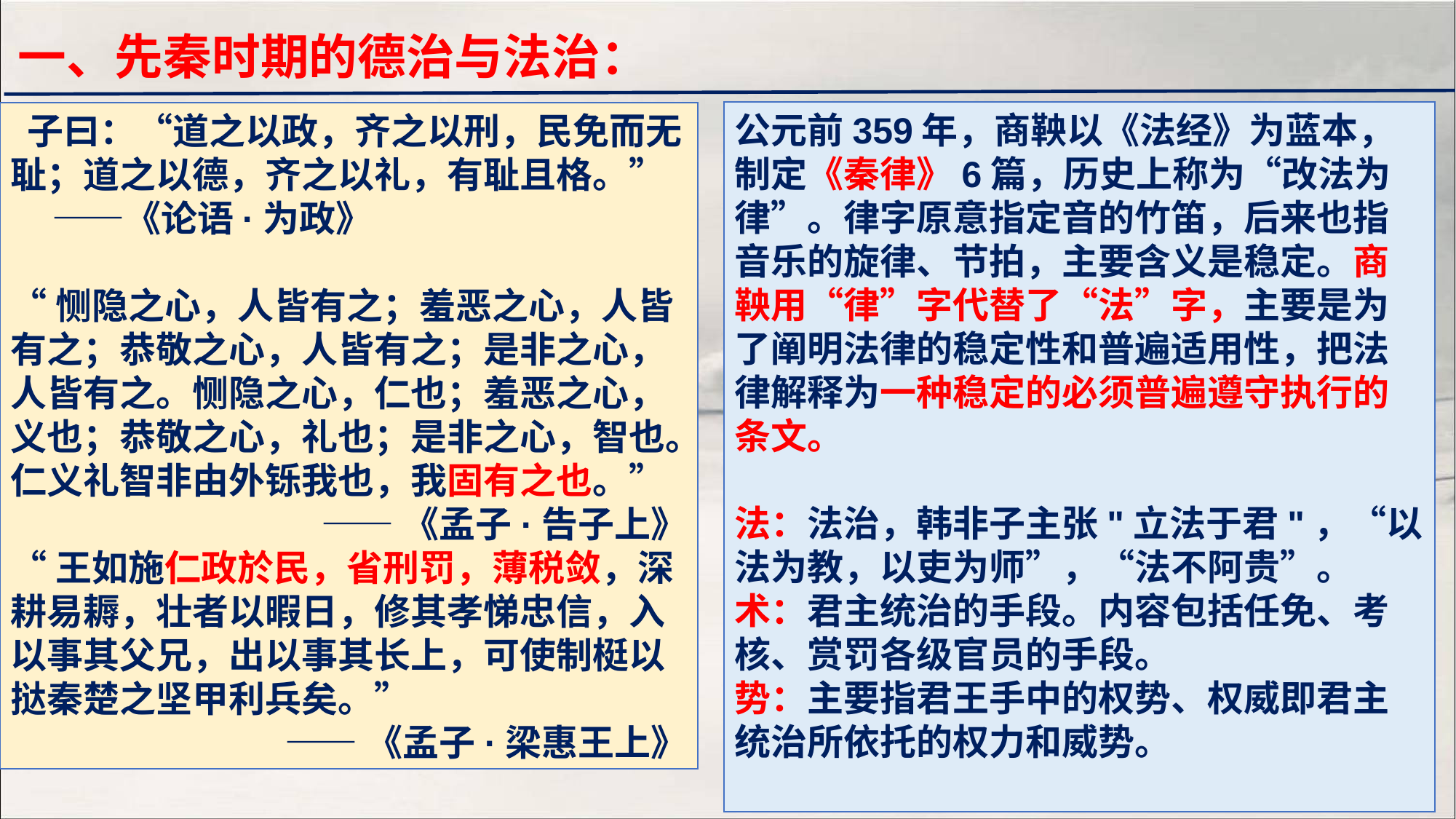

一、先秦时期的德治与法治：
公元前359年，商鞅以《法经》为蓝本，制定《秦律》6篇，历史上称为“改法为律”。律字原意指定音的竹笛，后来也指音乐的旋律、节拍，主要含义是稳定。商鞅用“律”字代替了“法”字，主要是为了阐明法律的稳定性和普遍适用性，把法律解释为一种稳定的必须普遍遵守执行的条文。

法：法治，韩非子主张"立法于君"，“以法为教，以吏为师”，“法不阿贵”。
术：君主统治的手段。内容包括任免、考核、赏罚各级官员的手段。
势：主要指君王手中的权势、权威即君主统治所依托的权力和威势。

 子曰：“道之以政，齐之以刑，民免而无耻；道之以德，齐之以礼，有耻且格。”        ——《论语·为政》

“恻隐之心，人皆有之；羞恶之心，人皆有之；恭敬之心，人皆有之；是非之心，人皆有之。恻隐之心，仁也；羞恶之心，义也；恭敬之心，礼也；是非之心，智也。仁义礼智非由外铄我也，我固有之也。”
——《孟子·告子上》
“王如施仁政於民，省刑罚，薄税敛，深耕易耨，壮者以暇日，修其孝悌忠信，入以事其父兄，出以事其长上，可使制梃以挞秦楚之坚甲利兵矣。”
——《孟子·梁惠王上》